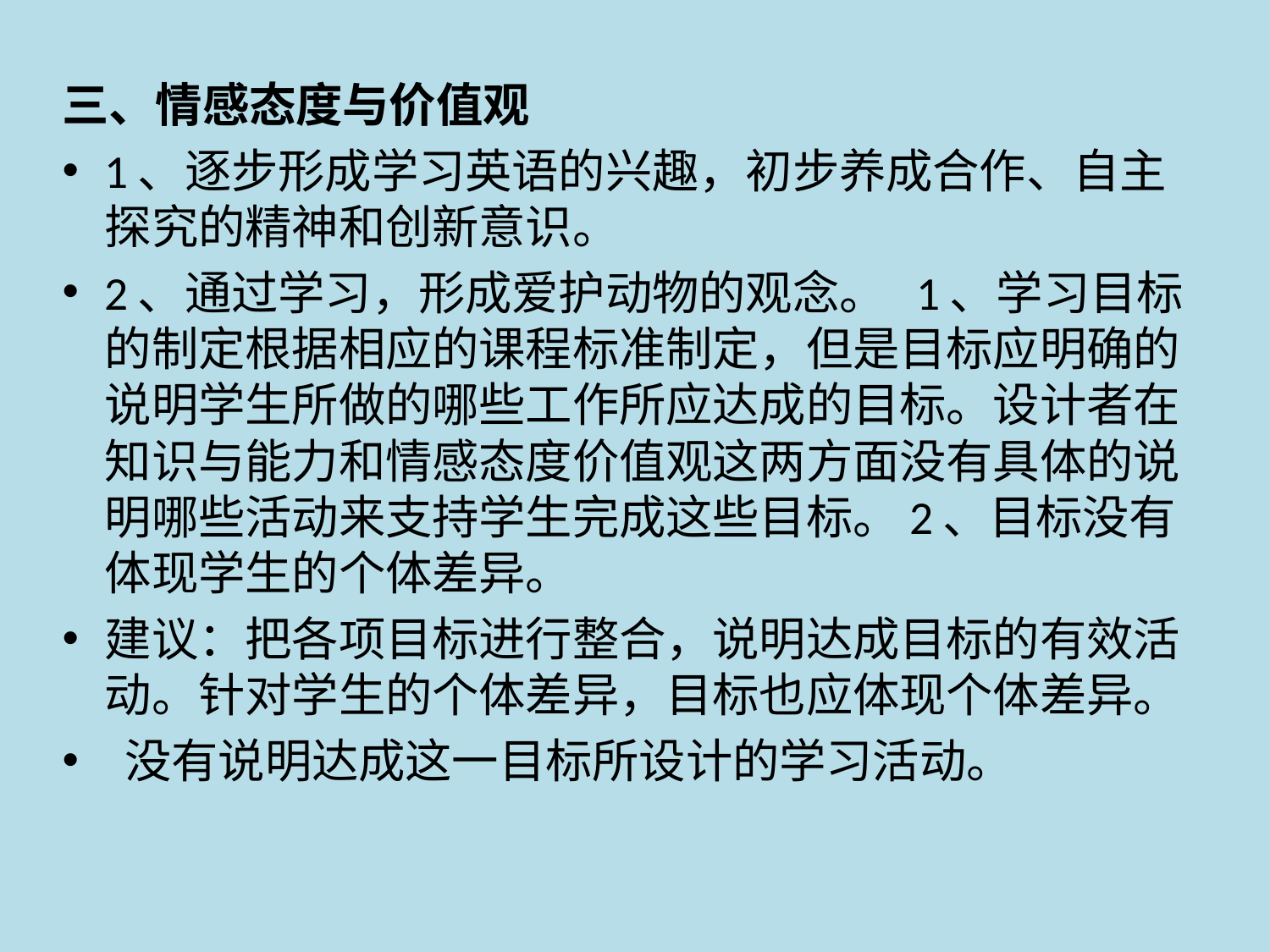

三、情感态度与价值观
1、逐步形成学习英语的兴趣，初步养成合作、自主探究的精神和创新意识。
2、通过学习，形成爱护动物的观念。  1、学习目标的制定根据相应的课程标准制定，但是目标应明确的说明学生所做的哪些工作所应达成的目标。设计者在知识与能力和情感态度价值观这两方面没有具体的说明哪些活动来支持学生完成这些目标。2、目标没有体现学生的个体差异。
建议：把各项目标进行整合，说明达成目标的有效活动。针对学生的个体差异，目标也应体现个体差异。
 没有说明达成这一目标所设计的学习活动。